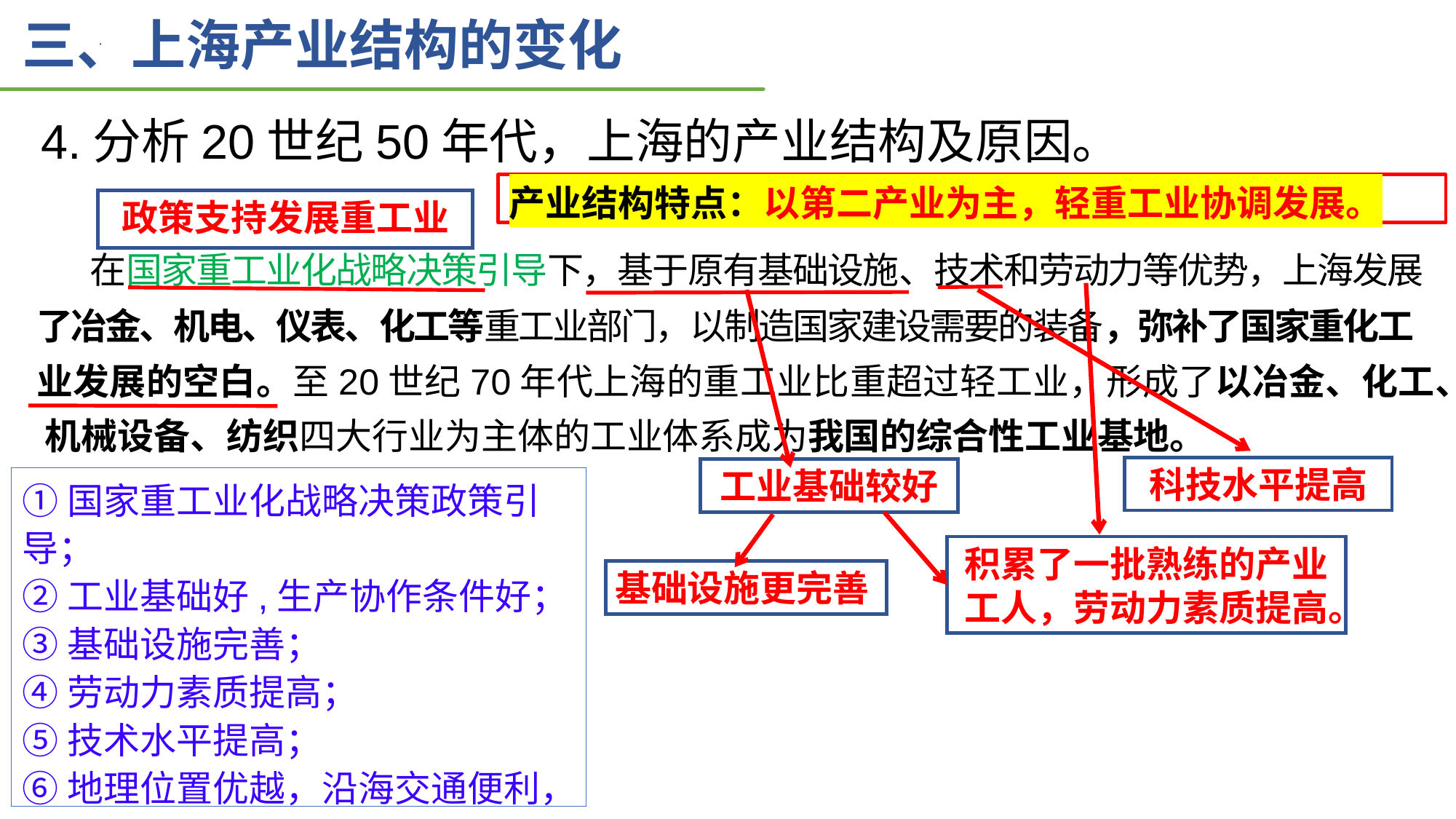

三、上海产业结构的变化
4.分析20世纪50年代，上海的产业结构及原因。
产业结构特点：以第二产业为主，轻重工业协调发展。
政策支持发展重工业

在国家重工业化战略决策引导下，基于原有基础设施、技术和劳动力等优势，上海发展
了冶金、机电、仪表、化工等重工业部门，以制造国家建设需要的装备，弥补了国家重化工   业发展的空白。至20世纪70年代上海的重工业比重超过轻工业，形成了以冶金、化工、 机械设备、纺织四大行业为主体的工业体系成为我国的综合性工业基地。

科技水平提高
工业基础较好
①国家重工业化战略决策政策引导；
②工业基础好,生产协作条件好；
③基础设施完善；
④劳动力素质提高；
⑤技术水平提高；
⑥地理位置优越，沿海交通便利，便于原材料和产品的运输。
积累了一批熟练的产业工人，劳动力素质提高。
基础设施更完善